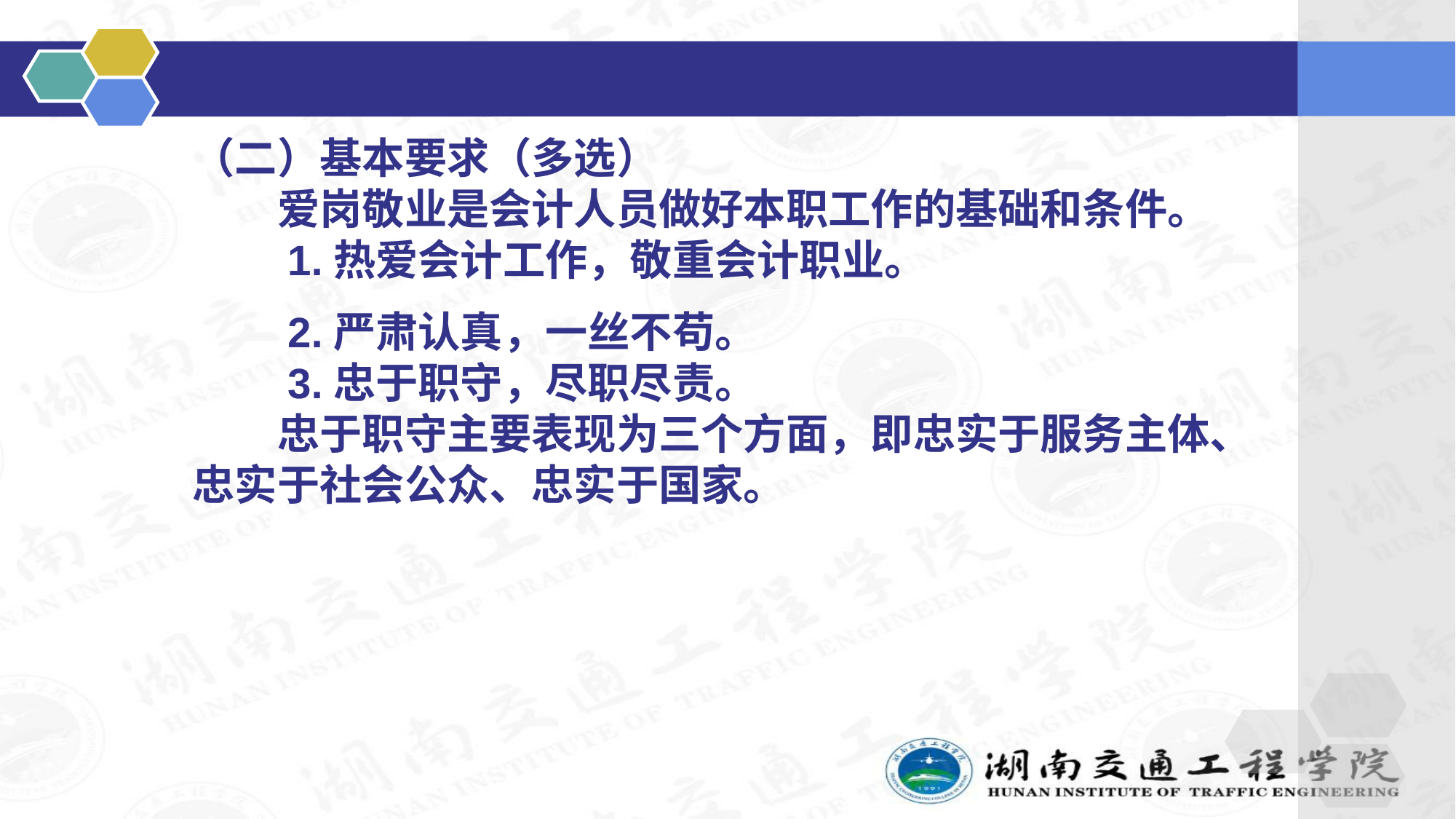

（二）基本要求（多选）
　　爱岗敬业是会计人员做好本职工作的基础和条件。
　　1.热爱会计工作，敬重会计职业。
　　2.严肃认真，一丝不苟。
　　3.忠于职守，尽职尽责。
　　忠于职守主要表现为三个方面，即忠实于服务主体、忠实于社会公众、忠实于国家。